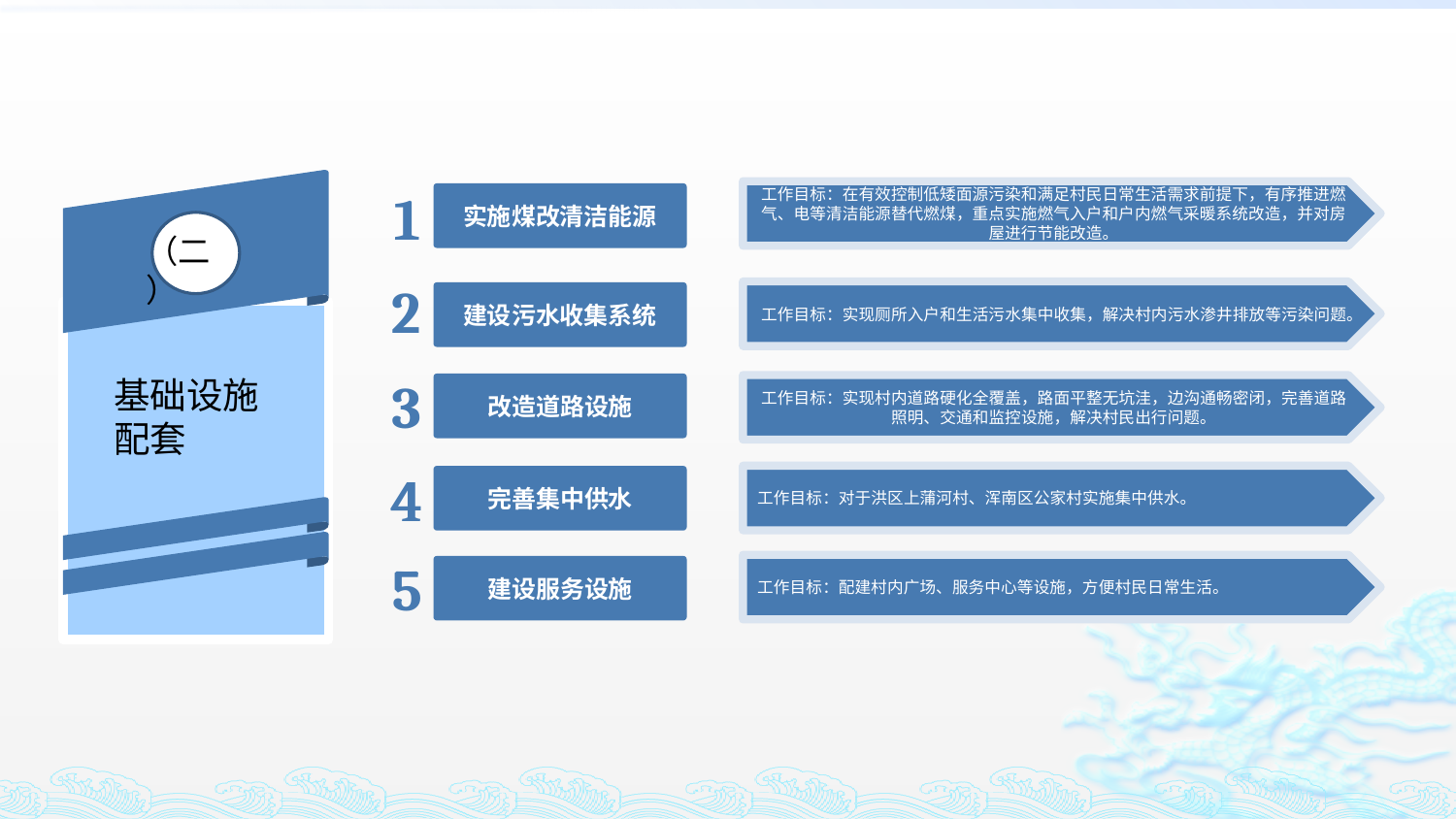

工作目标：在有效控制低矮面源污染和满足村民日常生活需求前提下，有序推进燃气、电等清洁能源替代燃煤，重点实施燃气入户和户内燃气采暖系统改造，并对房屋进行节能改造。
1
实施煤改清洁能源
（二）
2
工作目标：实现厕所入户和生活污水集中收集，解决村内污水渗井排放等污染问题。
建设污水收集系统
基础设施
配套
3
改造道路设施
工作目标：实现村内道路硬化全覆盖，路面平整无坑洼，边沟通畅密闭，完善道路照明、交通和监控设施，解决村民出行问题。
4
工作目标：对于洪区上蒲河村、浑南区公家村实施集中供水。
完善集中供水
5
工作目标：配建村内广场、服务中心等设施，方便村民日常生活。
建设服务设施